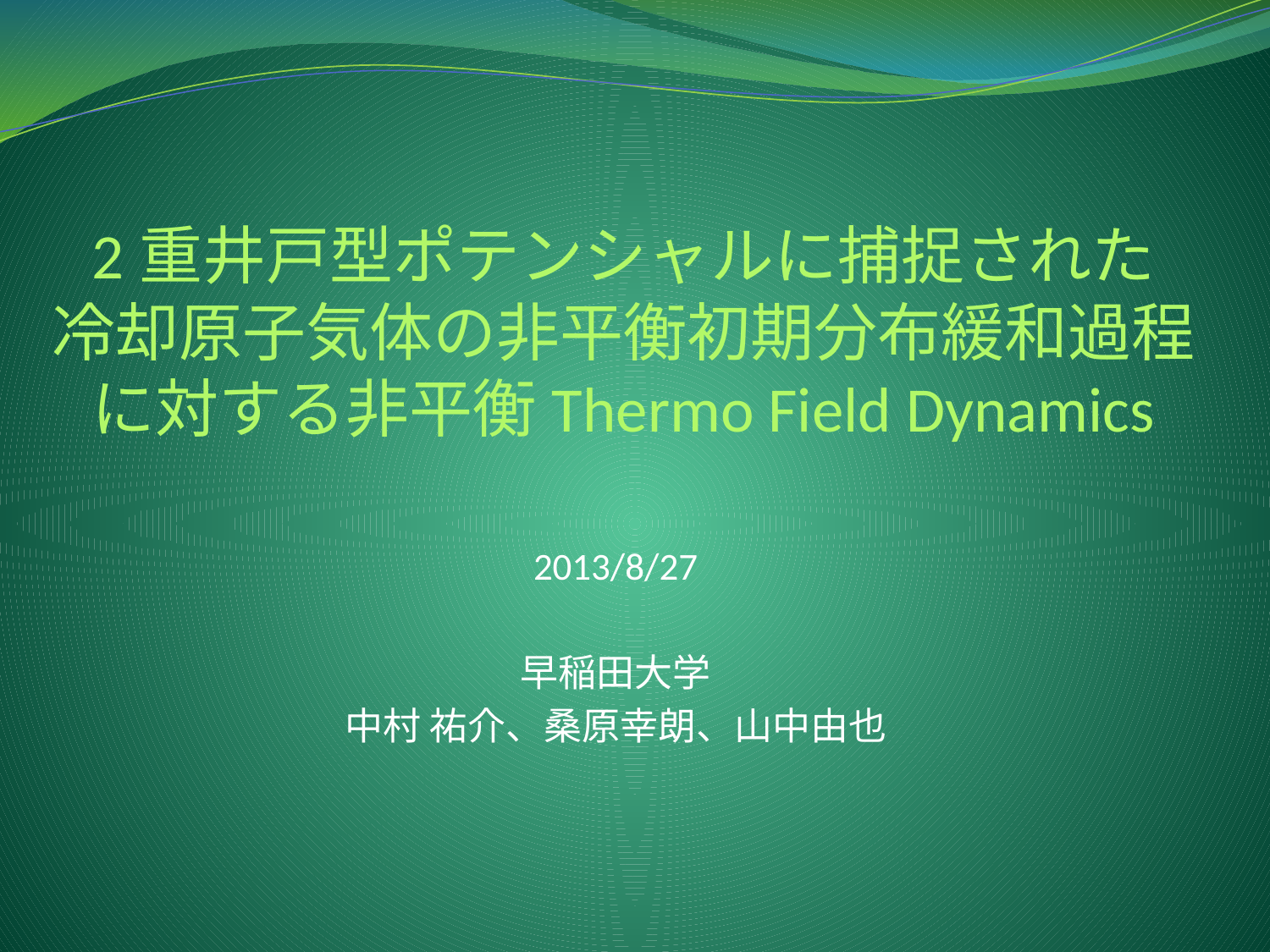

# 2重井戸型ポテンシャルに捕捉された 冷却原子気体の非平衡初期分布緩和過程に対する非平衡Thermo Field Dynamics
2013/8/27

早稲田大学
中村 祐介、桑原幸朗、山中由也